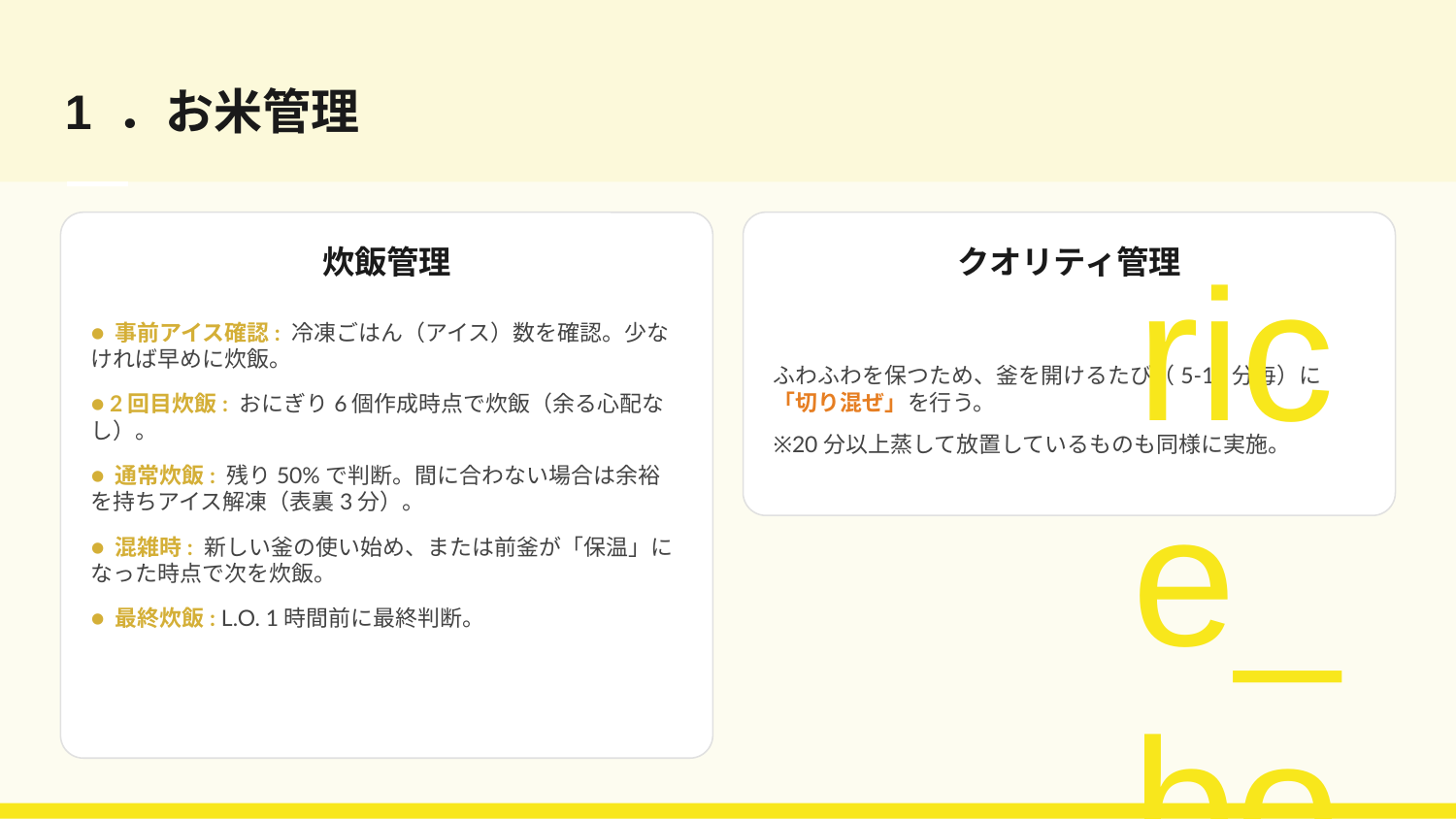

# 1 ．お米管理

炊飯管理
● 事前アイス確認: 冷凍ごはん（アイス）数を確認。少なければ早めに炊飯。
● 2回目炊飯: おにぎり6個作成時点で炊飯（余る心配なし）。
● 通常炊飯: 残り50%で判断。間に合わない場合は余裕を持ちアイス解凍（表裏3分）。
● 混雑時: 新しい釜の使い始め、または前釜が「保温」になった時点で次を炊飯。
● 最終炊飯: L.O. 1時間前に最終判断。

クオリティ管理
ふわふわを保つため、釜を開けるたび（5-10分毎）に「切り混ぜ」を行う。
※20分以上蒸して放置しているものも同様に実施。
rice_bowl